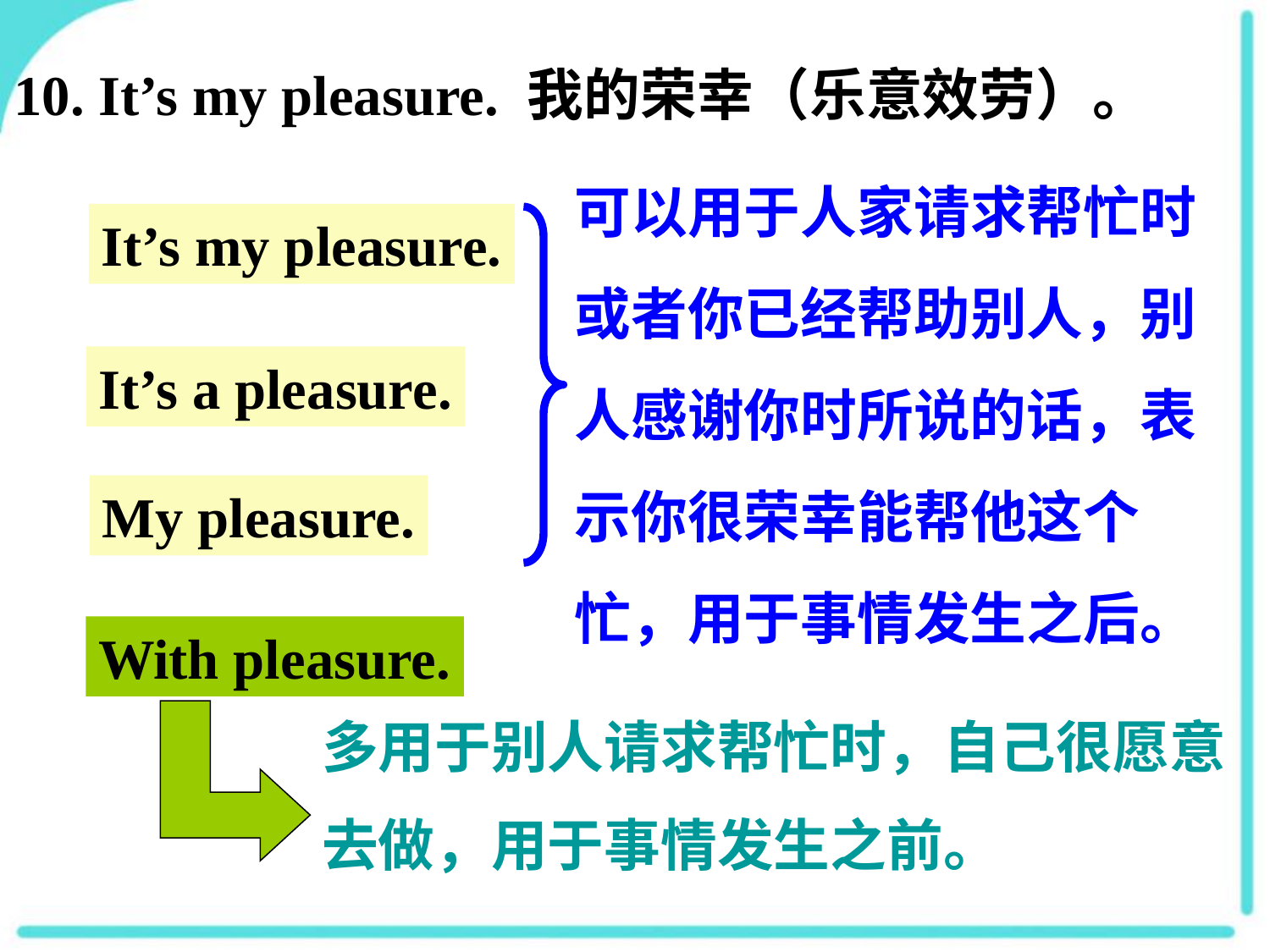

10. It’s my pleasure. 我的荣幸（乐意效劳）。
可以用于人家请求帮忙时或者你已经帮助别人，别人感谢你时所说的话，表示你很荣幸能帮他这个忙，用于事情发生之后。
It’s my pleasure.

It’s a pleasure.
My pleasure.
With pleasure.
多用于别人请求帮忙时，自己很愿意
去做，用于事情发生之前。